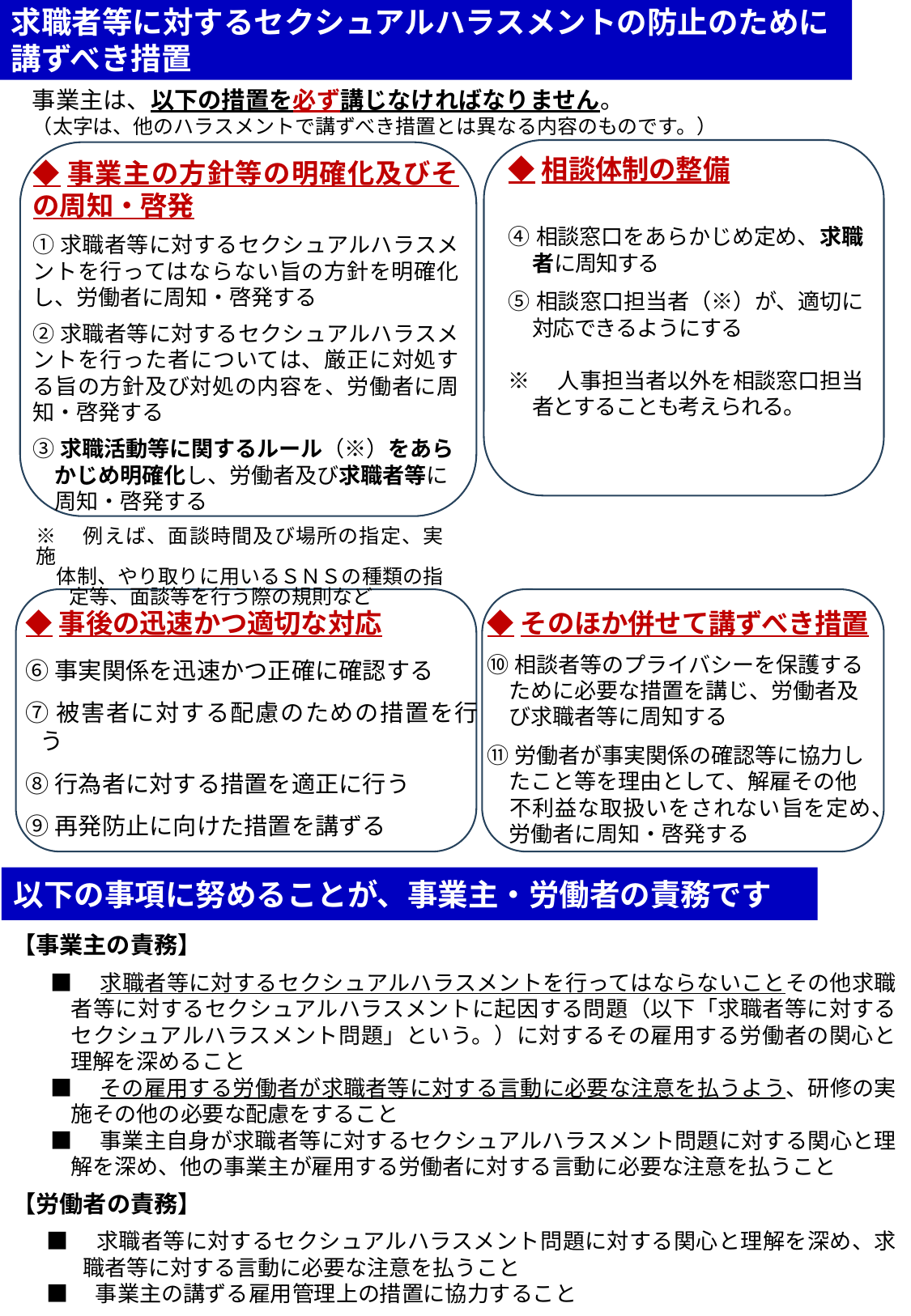

求職者等に対するセクシュアルハラスメントの防止のために講ずべき措置
事業主は、以下の措置を必ず講じなければなりません。
（太字は、他のハラスメントで講ずべき措置とは異なる内容のものです。）

◆相談体制の整備

④相談窓口をあらかじめ定め、求職者に周知する

⑤相談窓口担当者（※）が、適切に対応できるようにする

※　人事担当者以外を相談窓口担当者とすることも考えられる。
◆事業主の方針等の明確化及びその周知・啓発

①求職者等に対するセクシュアルハラスメントを行ってはならない旨の方針を明確化し、労働者に周知・啓発する

②求職者等に対するセクシュアルハラスメントを行った者については、厳正に対処する旨の方針及び対処の内容を、労働者に周知・啓発する

③求職活動等に関するルール（※）をあら
　かじめ明確化し、労働者及び求職者等に
　周知・啓発する
※　例えば、面談時間及び場所の指定、実施
　体制、やり取りに用いるＳＮＳの種類の指　定等、面談等を行う際の規則など

◆事後の迅速かつ適切な対応

⑥事実関係を迅速かつ正確に確認する

⑦被害者に対する配慮のための措置を行う

⑧行為者に対する措置を適正に行う

⑨再発防止に向けた措置を講ずる
◆そのほか併せて講ずべき措置

⑩相談者等のプライバシーを保護する
　ために必要な措置を講じ、労働者及
　び求職者等に周知する

⑪労働者が事実関係の確認等に協力し
　たこと等を理由として、解雇その他
　不利益な取扱いをされない旨を定め、
　労働者に周知・啓発する
以下の事項に努めることが、事業主・労働者の責務です
【事業主の責務】

■　求職者等に対するセクシュアルハラスメントを行ってはならないことその他求職者等に対するセクシュアルハラスメントに起因する問題（以下「求職者等に対するセクシュアルハラスメント問題」という。）に対するその雇用する労働者の関心と理解を深めること
■　その雇用する労働者が求職者等に対する言動に必要な注意を払うよう、研修の実施その他の必要な配慮をすること
■　事業主自身が求職者等に対するセクシュアルハラスメント問題に対する関心と理解を深め、他の事業主が雇用する労働者に対する言動に必要な注意を払うこと
【労働者の責務】

■　求職者等に対するセクシュアルハラスメント問題に対する関心と理解を深め、求職者等に対する言動に必要な注意を払うこと
■　事業主の講ずる雇用管理上の措置に協力すること